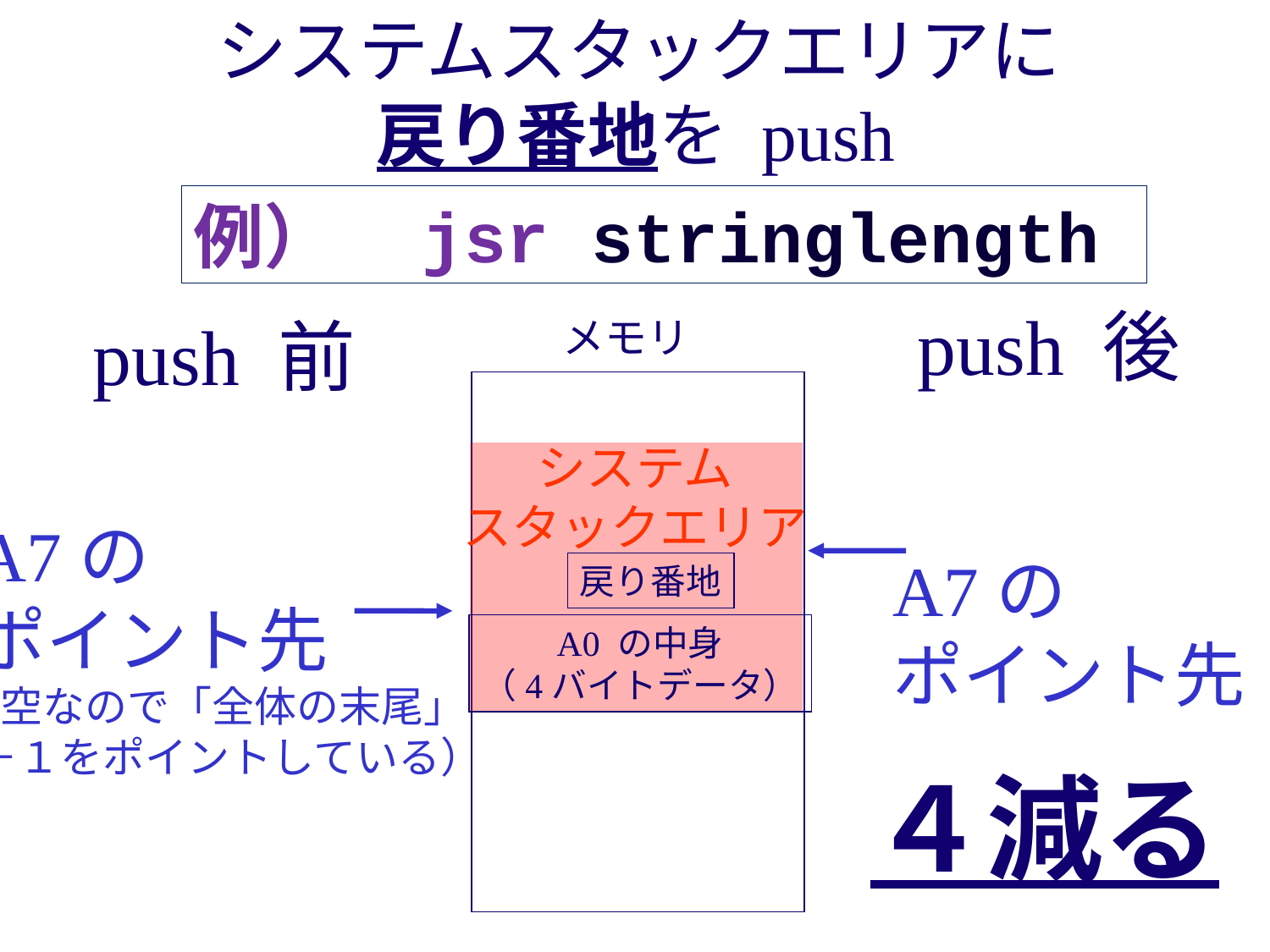

システムスタックエリアに
戻り番地を push
例）　jsr stringlength
push 後
push 前
メモリ

システム
スタックエリア

A7の
ポイント先
(空なので「全体の末尾」
＋１をポイントしている）
A7の
ポイント先

戻り番地

A0 の中身
（4バイトデータ）
４減る